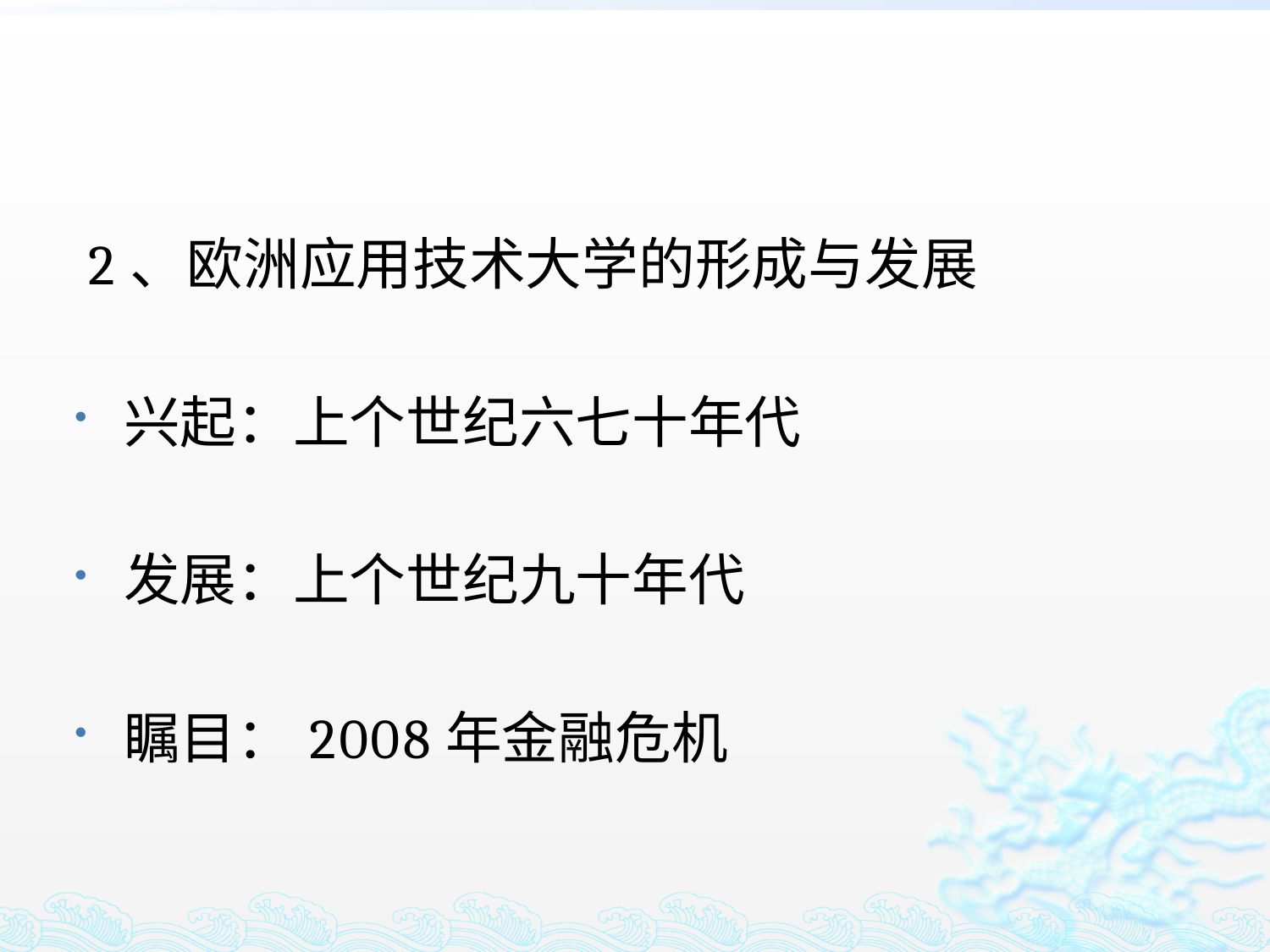

#
2、欧洲应用技术大学的形成与发展

兴起：上个世纪六七十年代

发展：上个世纪九十年代

瞩目：2008年金融危机